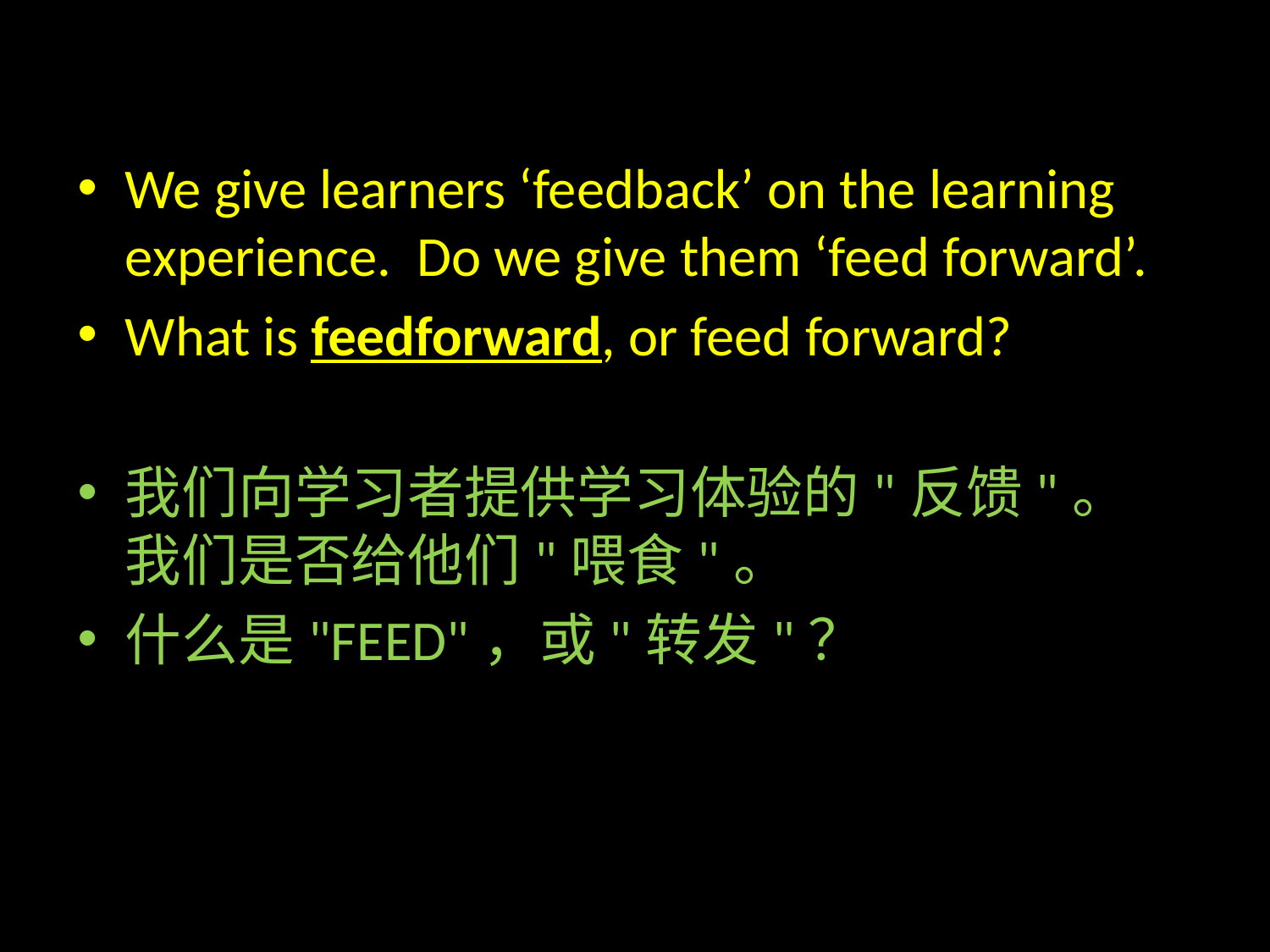

#
We give learners ‘feedback’ on the learning experience.  Do we give them ‘feed forward’.
What is feedforward, or feed forward?

我们向学习者提供学习体验的"反馈"。 我们是否给他们"喂食"。
什么是"FEED"，或"转发"？